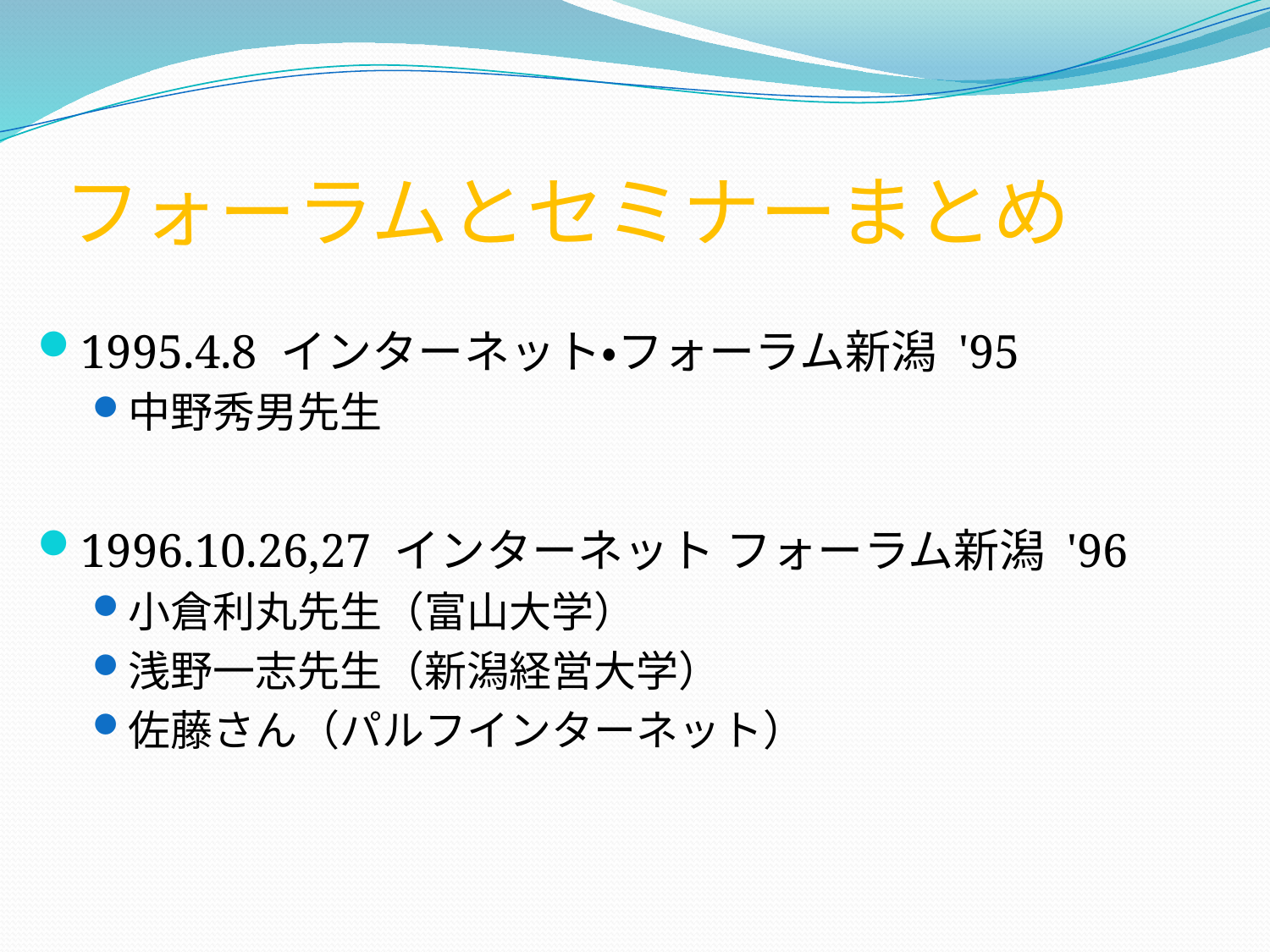

# フォーラムとセミナーまとめ
1995.4.8 インターネット・フォーラム新潟 '95
中野秀男先生

1996.10.26,27 インターネット フォーラム新潟 '96
小倉利丸先生（富山大学）
浅野一志先生（新潟経営大学）
佐藤さん（パルフインターネット）